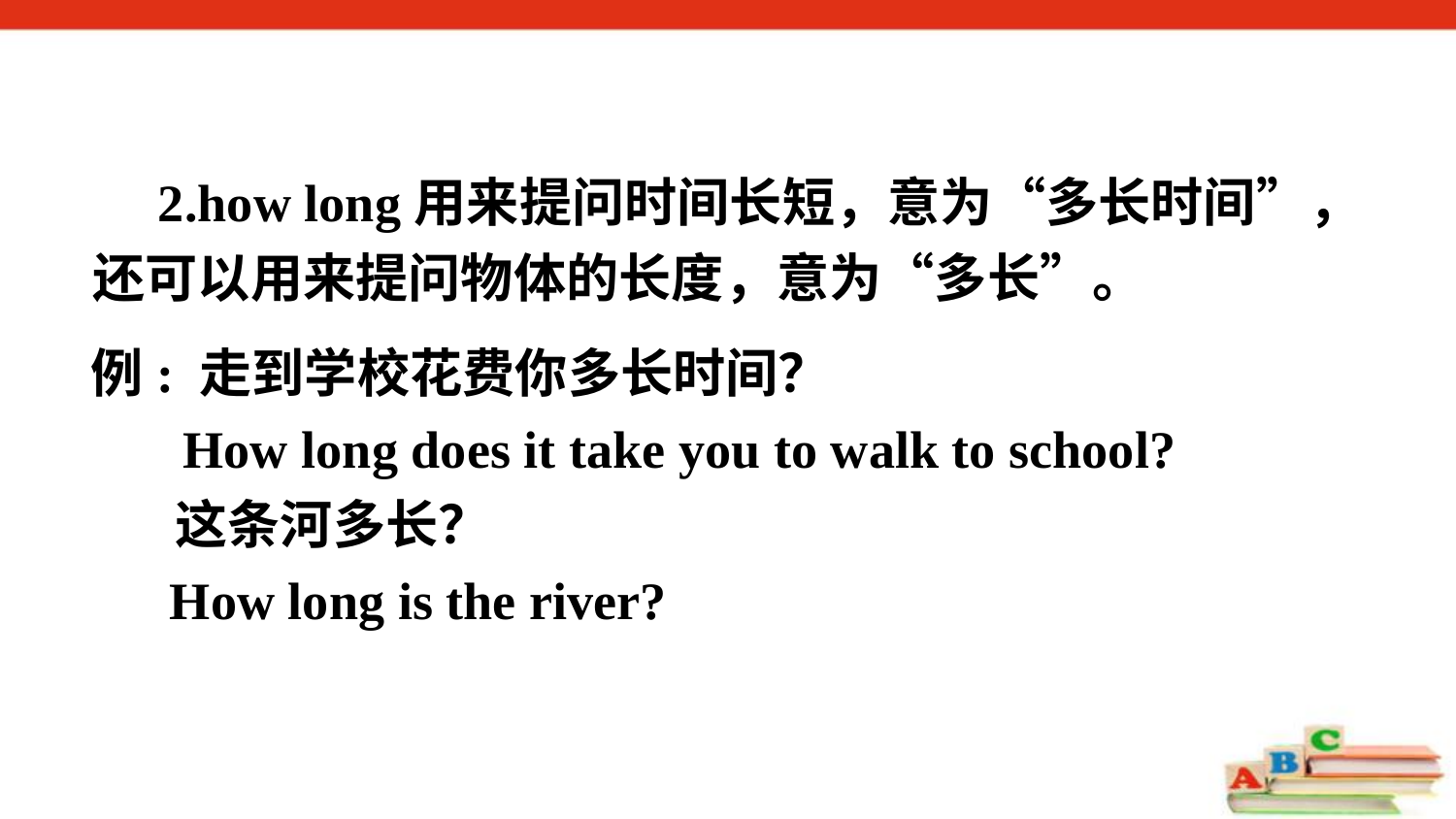

2.how long用来提问时间长短，意为“多长时间”，还可以用来提问物体的长度，意为“多长”。
例: 走到学校花费你多长时间？
       How long does it take you to walk to school?
      这条河多长？
      How long is the river?